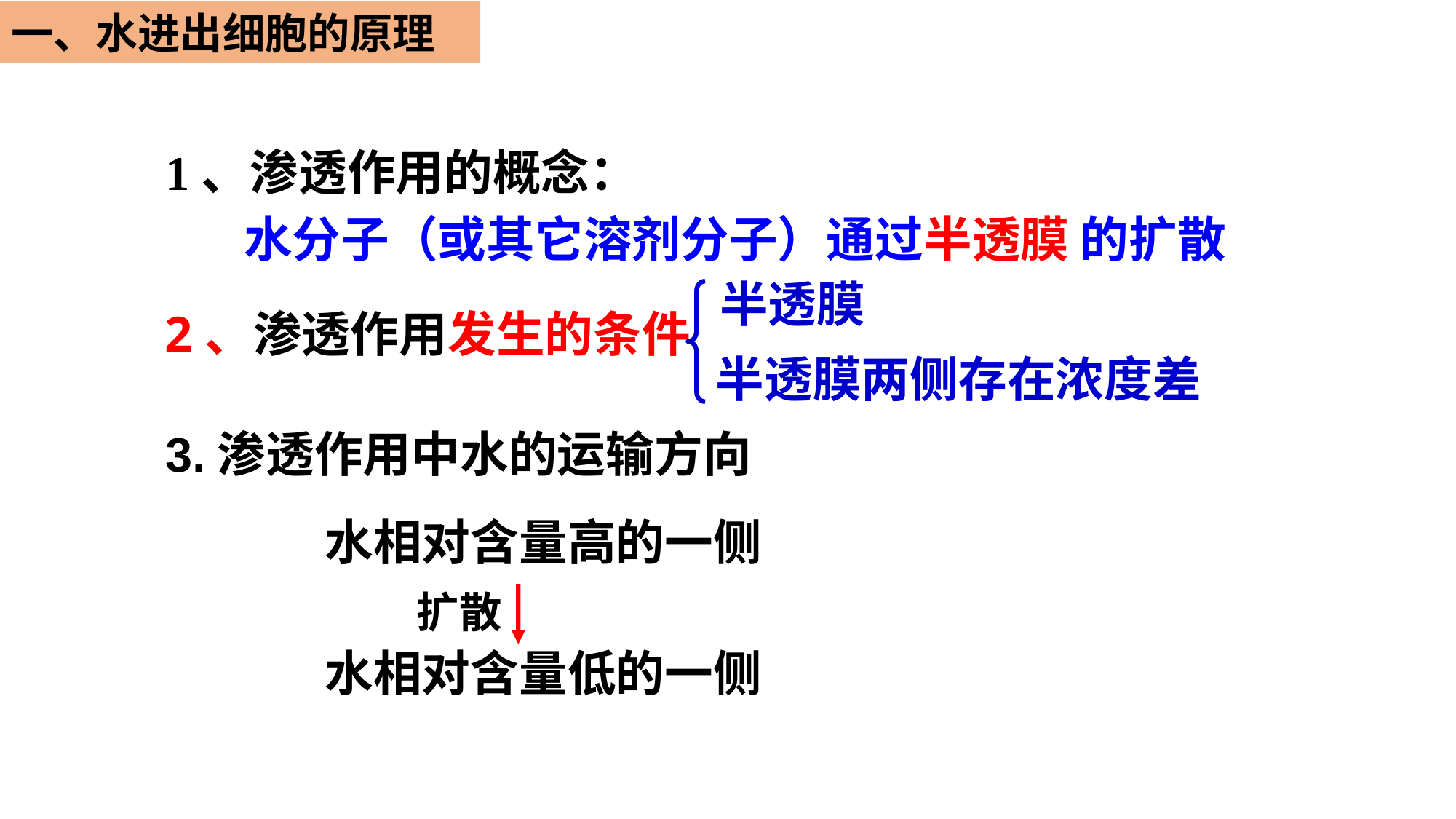

一、水进出细胞的原理
1、渗透作用的概念：
      水分子（或其它溶剂分子）通过半透膜 的扩散
半透膜

半透膜两侧存在浓度差
2、渗透作用发生的条件
3.渗透作用中水的运输方向
水相对含量高的一侧
扩散

水相对含量低的一侧